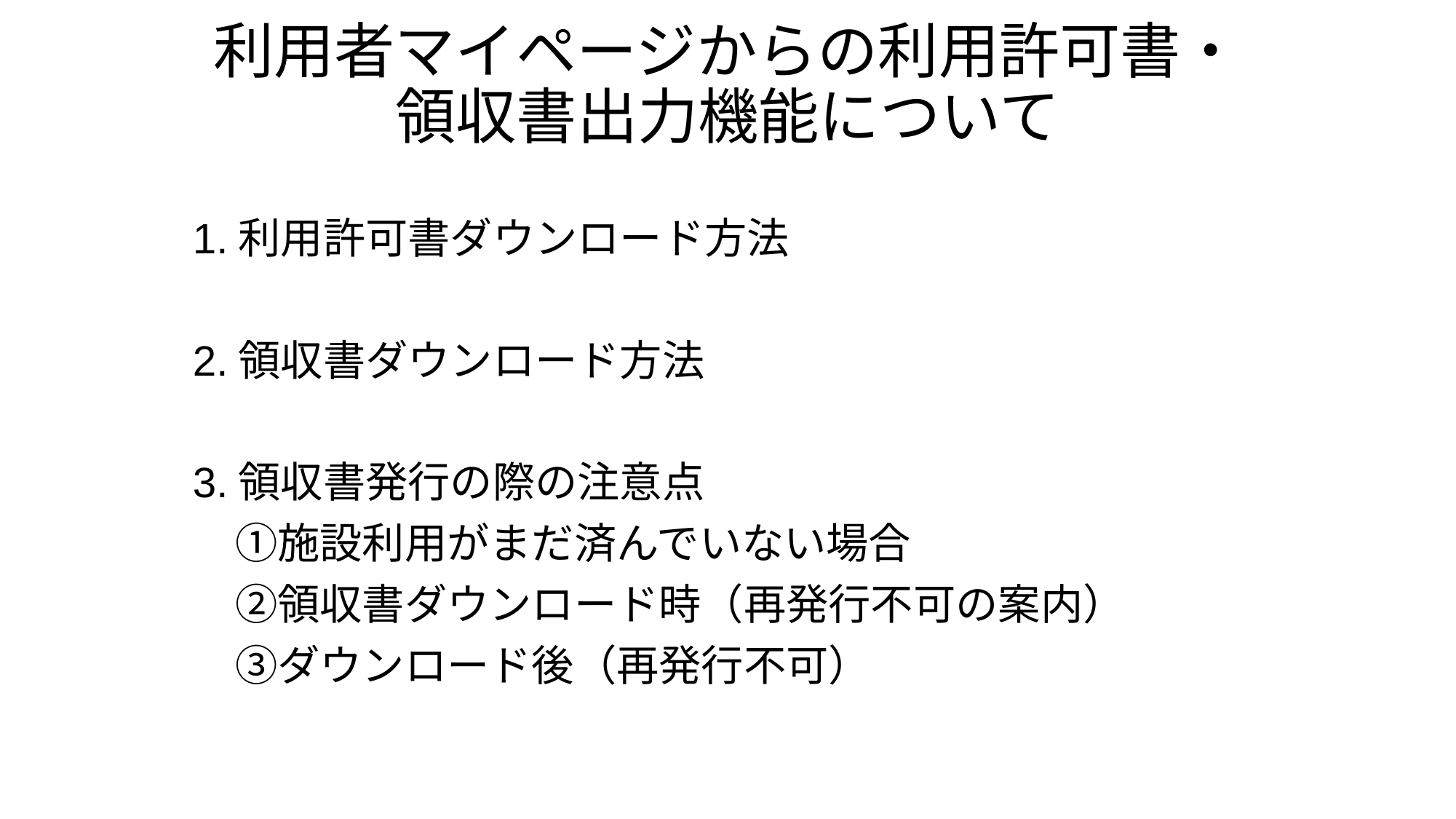

# 利用者マイページからの利用許可書・領収書出力機能について
1.利用許可書ダウンロード方法

2.領収書ダウンロード方法

3.領収書発行の際の注意点
　①施設利用がまだ済んでいない場合
　②領収書ダウンロード時（再発行不可の案内）
　③ダウンロード後（再発行不可）